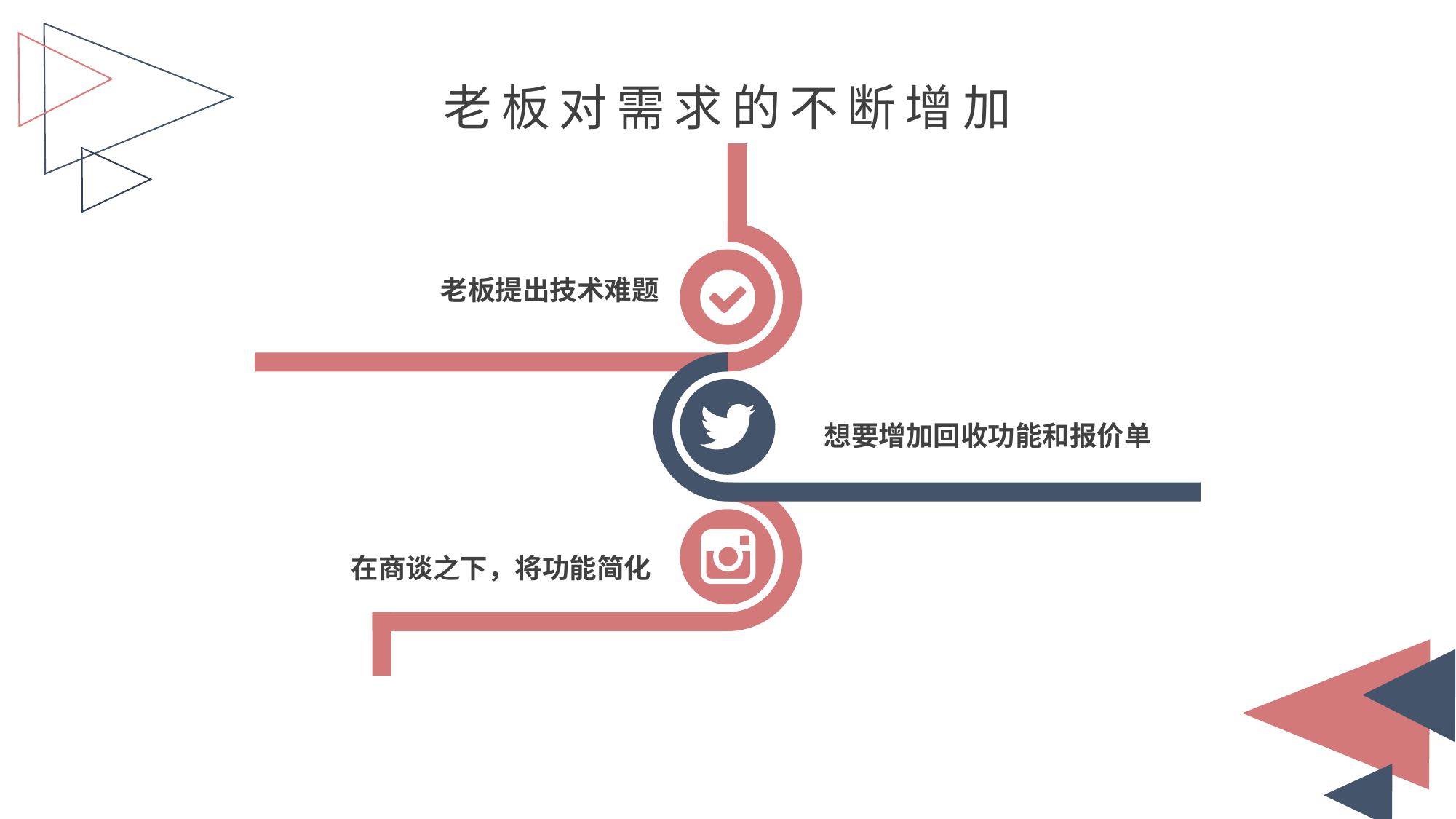

老板对需求的不断增加

老板提出技术难题

想要增加回收功能和报价单

在商谈之下，将功能简化